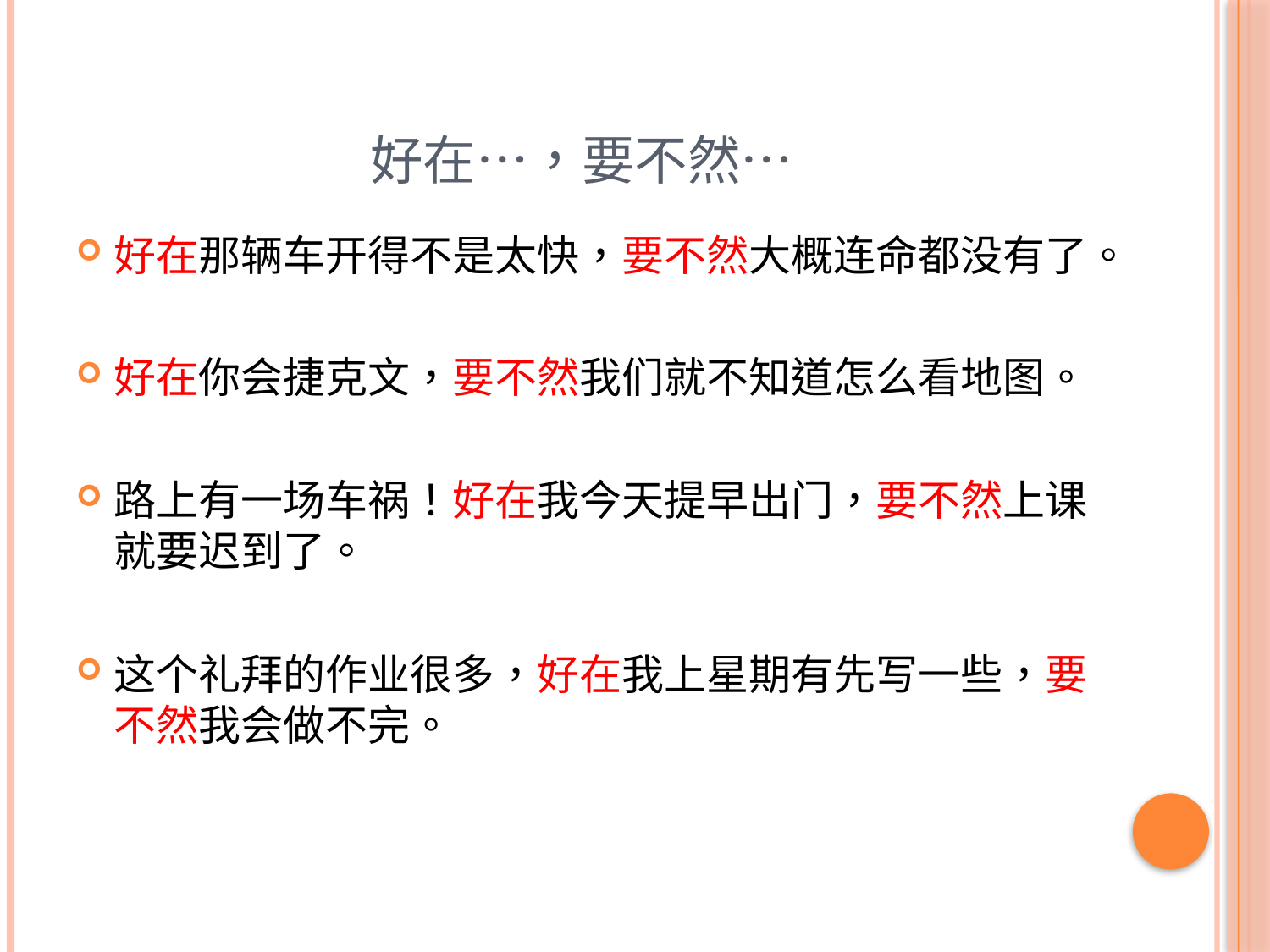

# 好在…，要不然…
好在那辆车开得不是太快，要不然大概连命都没有了。

好在你会捷克文，要不然我们就不知道怎么看地图。

路上有一场车祸！好在我今天提早出门，要不然上课就要迟到了。

这个礼拜的作业很多，好在我上星期有先写一些，要不然我会做不完。